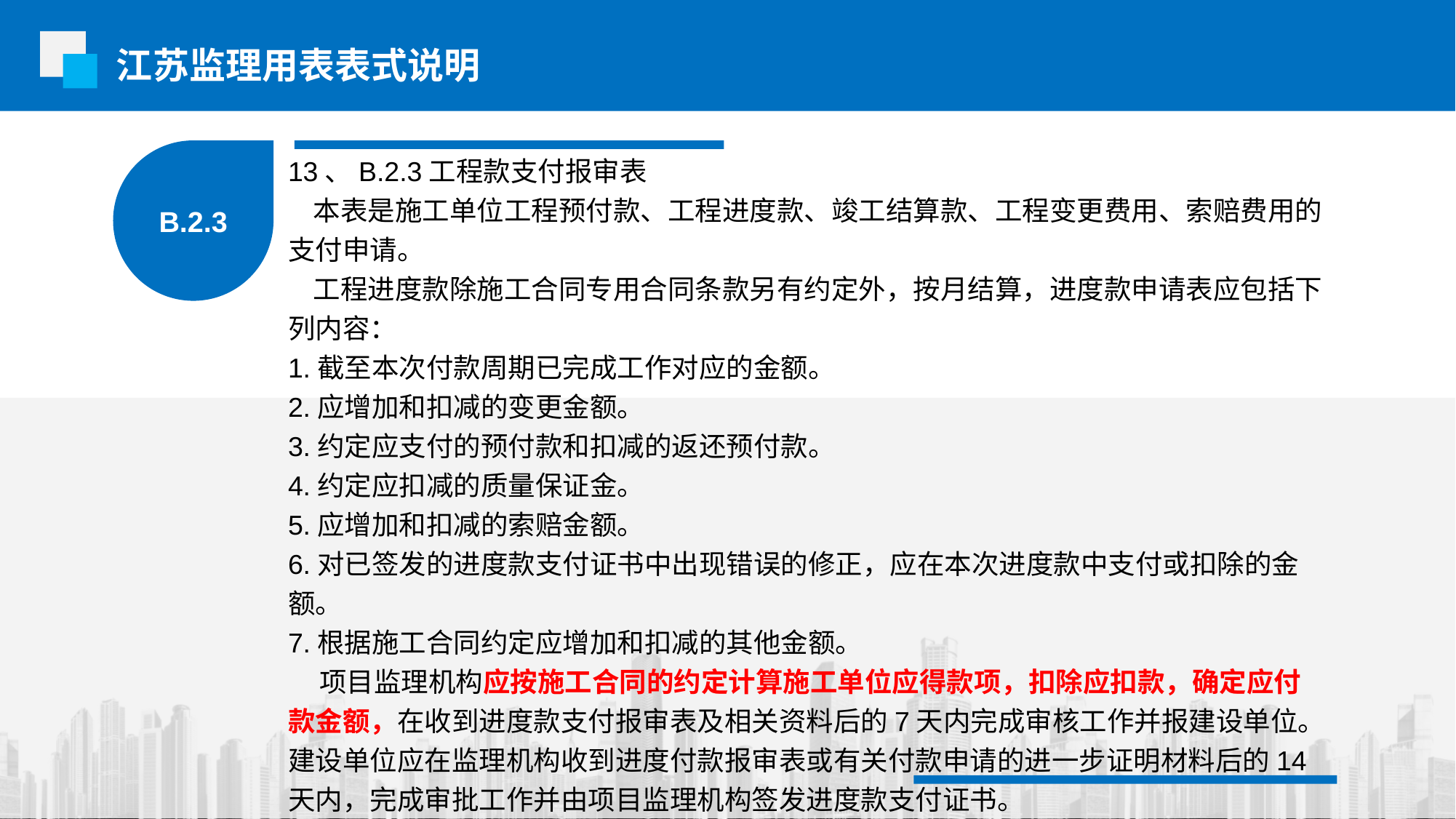

江苏监理用表表式说明

B.2.3
13、B.2.3工程款支付报审表
   本表是施工单位工程预付款、工程进度款、竣工结算款、工程变更费用、索赔费用的支付申请。
   工程进度款除施工合同专用合同条款另有约定外，按月结算，进度款申请表应包括下列内容：
1.截至本次付款周期已完成工作对应的金额。
2.应增加和扣减的变更金额。
3.约定应支付的预付款和扣减的返还预付款。
4.约定应扣减的质量保证金。
5.应增加和扣减的索赔金额。
6.对已签发的进度款支付证书中出现错误的修正，应在本次进度款中支付或扣除的金额。
7.根据施工合同约定应增加和扣减的其他金额。
    项目监理机构应按施工合同的约定计算施工单位应得款项，扣除应扣款，确定应付款金额，在收到进度款支付报审表及相关资料后的7天内完成审核工作并报建设单位。建设单位应在监理机构收到进度付款报审表或有关付款申请的进一步证明材料后的14天内，完成审批工作并由项目监理机构签发进度款支付证书。